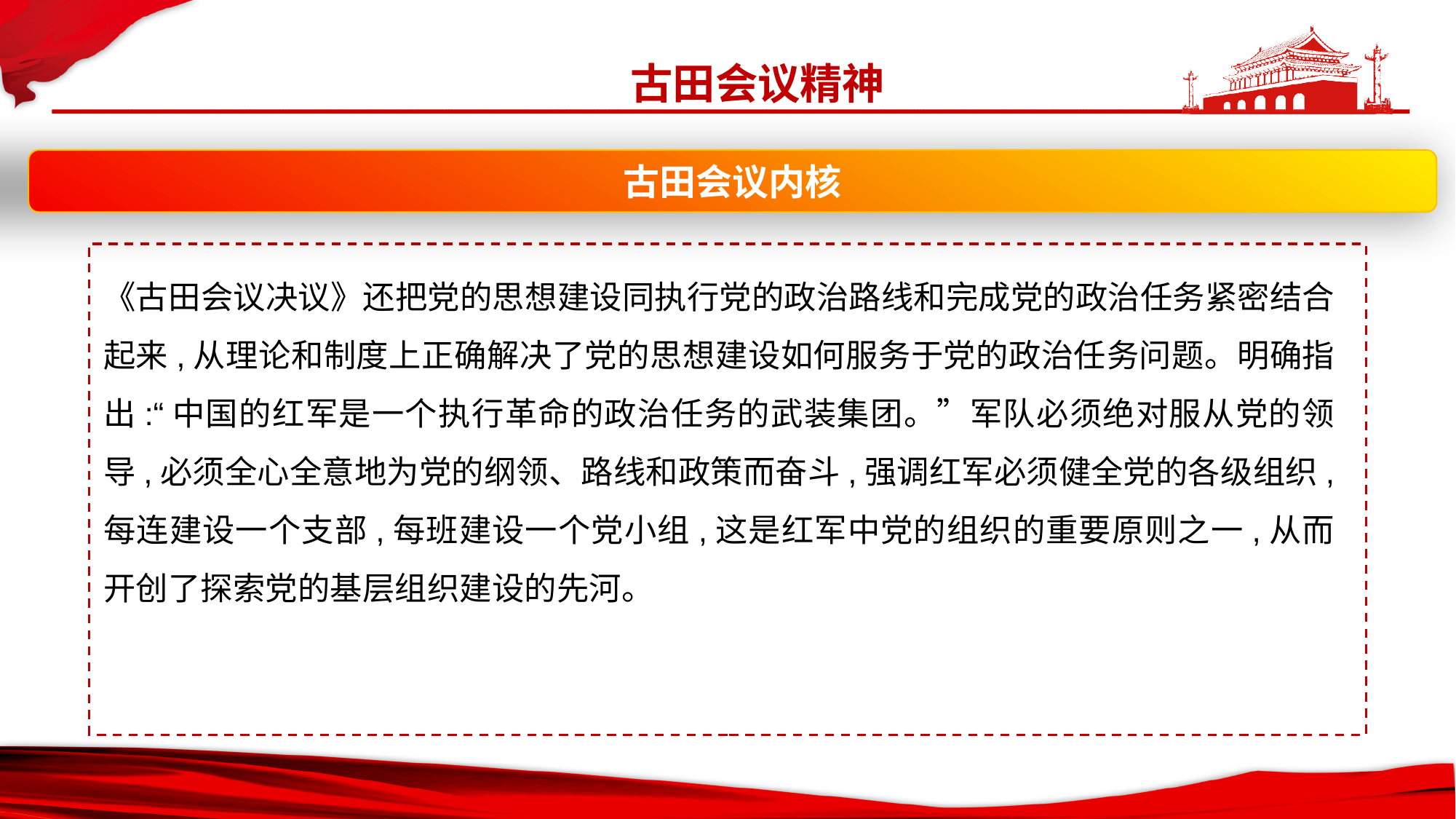

古田会议精神
古田会议内核

《古田会议决议》还把党的思想建设同执行党的政治路线和完成党的政治任务紧密结合起来,从理论和制度上正确解决了党的思想建设如何服务于党的政治任务问题。明确指出:“中国的红军是一个执行革命的政治任务的武装集团。”军队必须绝对服从党的领导,必须全心全意地为党的纲领、路线和政策而奋斗,强调红军必须健全党的各级组织,每连建设一个支部,每班建设一个党小组,这是红军中党的组织的重要原则之一,从而开创了探索党的基层组织建设的先河。